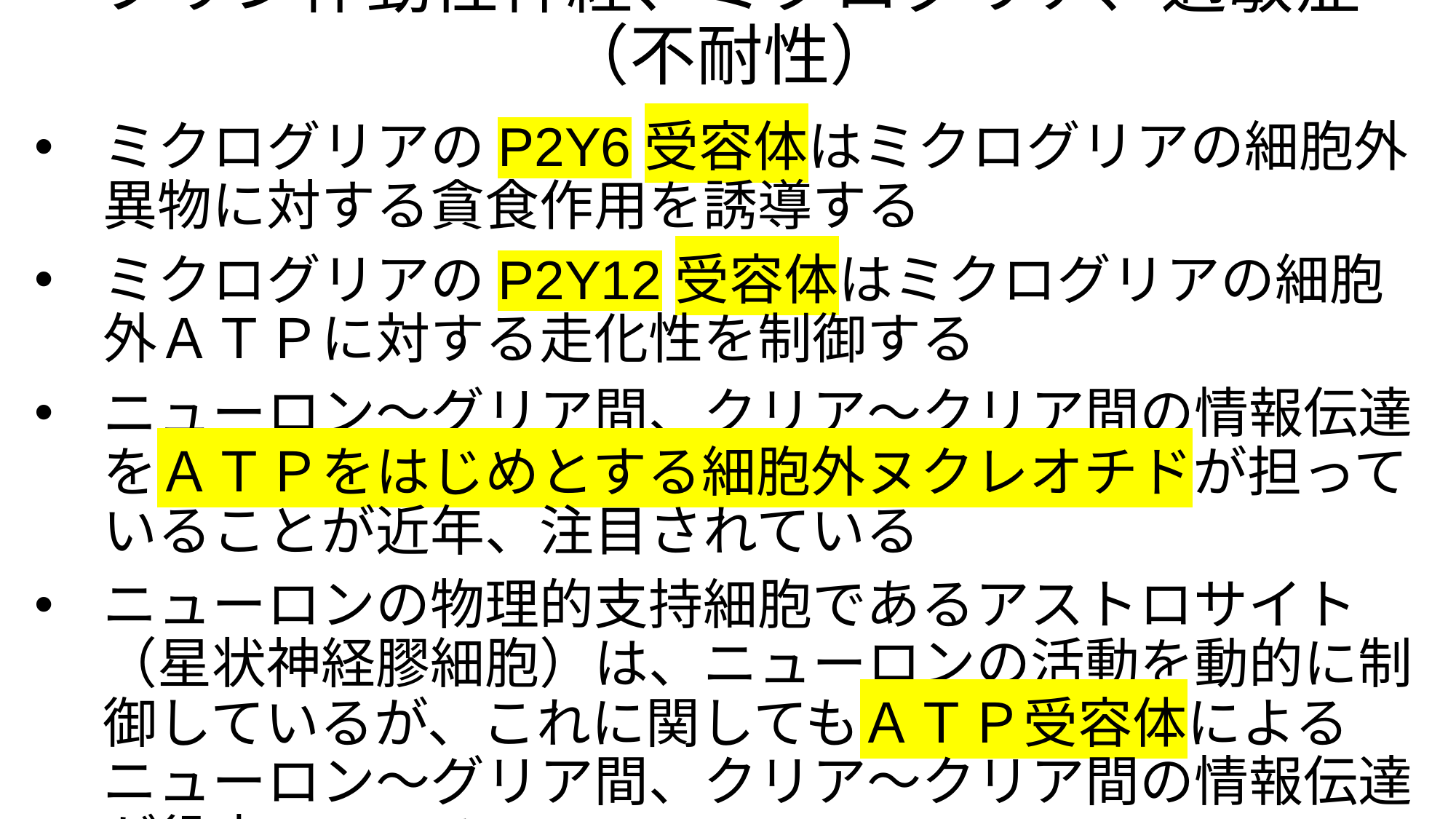

# プリン作動性神経、ミクログリア、過敏症（不耐性）
ミクログリアのP2Y6受容体はミクログリアの細胞外異物に対する貪食作用を誘導する
ミクログリアのP2Y12受容体はミクログリアの細胞外ＡＴＰに対する走化性を制御する
ニューロン～グリア間、クリア～クリア間の情報伝達をＡＴＰをはじめとする細胞外ヌクレオチドが担っていることが近年、注目されている
ニューロンの物理的支持細胞であるアストロサイト（星状神経膠細胞）は、ニューロンの活動を動的に制御しているが、これに関してもＡＴＰ受容体によるニューロン～グリア間、クリア～クリア間の情報伝達が役立っている